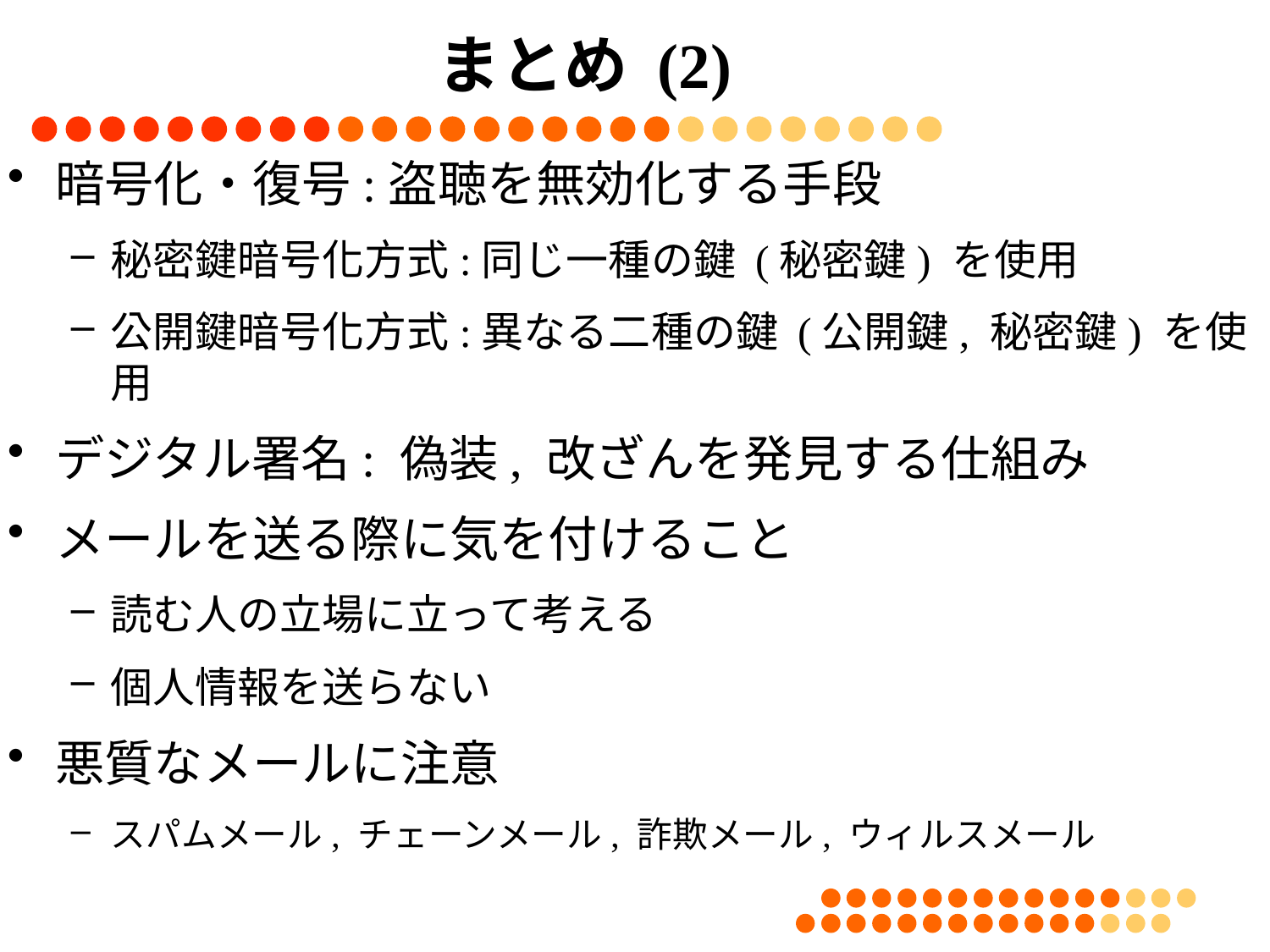

# まとめ (2)
暗号化・復号:盗聴を無効化する手段
秘密鍵暗号化方式:同じ一種の鍵 (秘密鍵) を使用
公開鍵暗号化方式:異なる二種の鍵 (公開鍵, 秘密鍵) を使用
デジタル署名: 偽装, 改ざんを発見する仕組み
メールを送る際に気を付けること
読む人の立場に立って考える
個人情報を送らない
悪質なメールに注意
スパムメール, チェーンメール, 詐欺メール, ウィルスメール